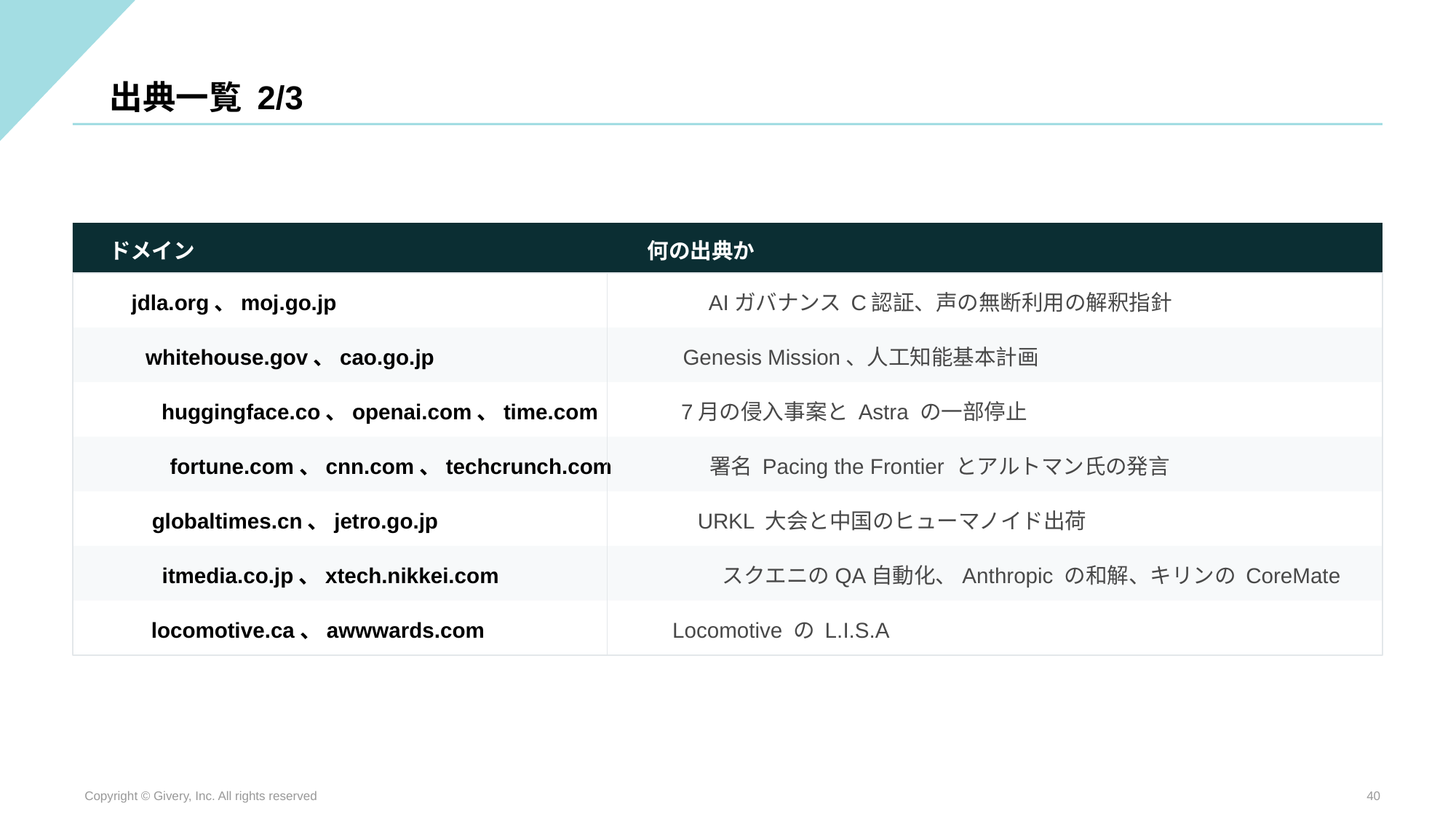

出典一覧 2/3

ドメイン
何の出典か

jdla.org、moj.go.jp
AIガバナンス C認証、声の無断利用の解釈指針

whitehouse.gov、cao.go.jp
Genesis Mission、人工知能基本計画

huggingface.co、openai.com、time.com
7月の侵入事案と Astra の一部停止

fortune.com、cnn.com、techcrunch.com
署名 Pacing the Frontier とアルトマン氏の発言

globaltimes.cn、jetro.go.jp
URKL 大会と中国のヒューマノイド出荷

itmedia.co.jp、xtech.nikkei.com
スクエニのQA自動化、Anthropic の和解、キリンの CoreMate

locomotive.ca、awwwards.com
Locomotive の L.I.S.A
Copyright © Givery, Inc. All rights reserved
40